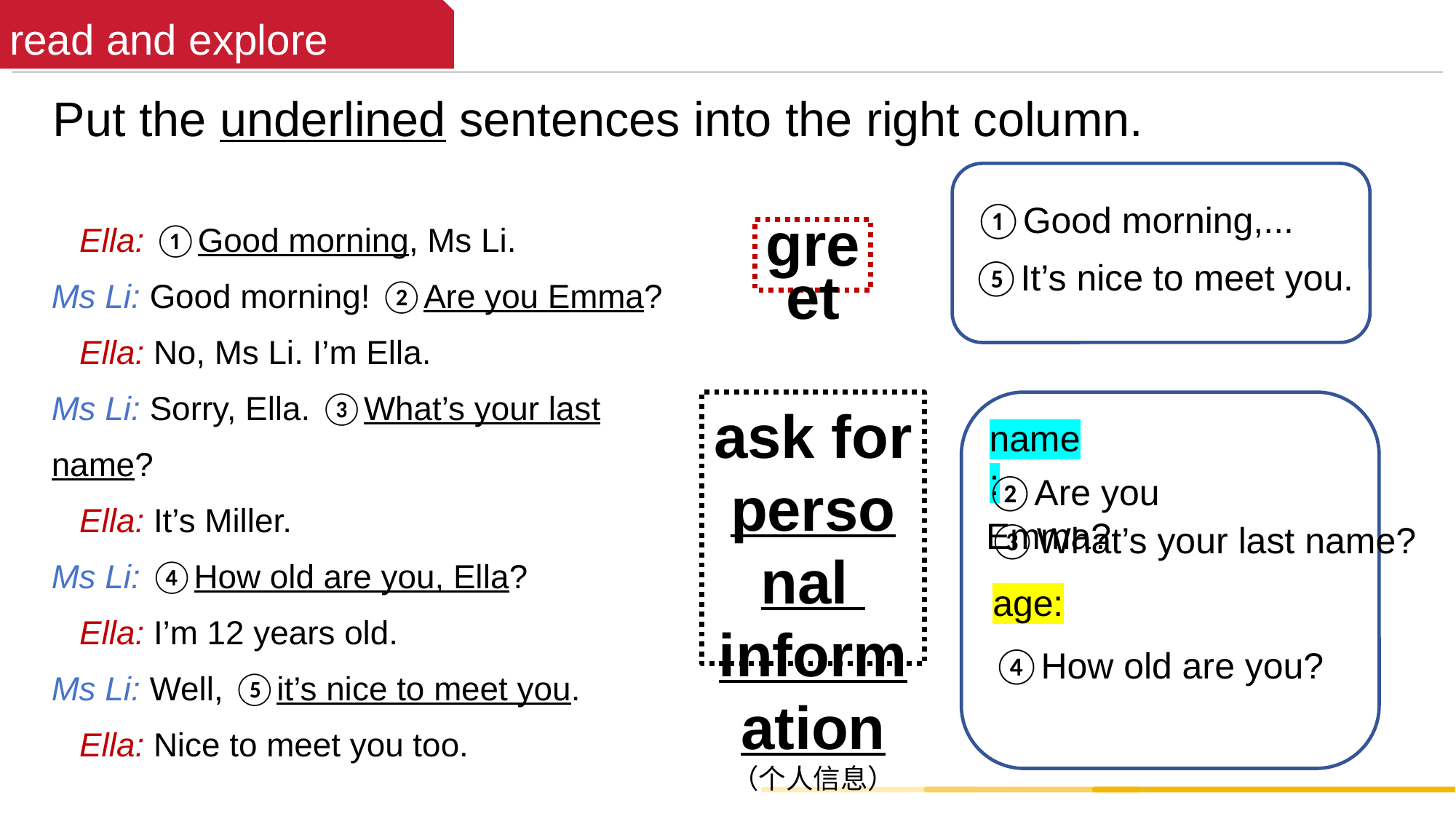

read and explore
Put the underlined sentences into the right column.

①Good morning,...
   Ella: ①Good morning, Ms Li.
Ms Li: Good morning! ②Are you Emma?
   Ella: No, Ms Li. I’m Ella.
Ms Li: Sorry, Ella. ③What’s your last name?
   Ella: It’s Miller.
Ms Li: ④How old are you, Ella?
   Ella: I’m 12 years old.
Ms Li: Well, ⑤it’s nice to meet you.
   Ella: Nice to meet you too.
greet
⑤It’s nice to meet you.
ask for
personal
information
（个人信息）

name:
②Are you Emma?
③What’s your last name?
age:

④How old are you?